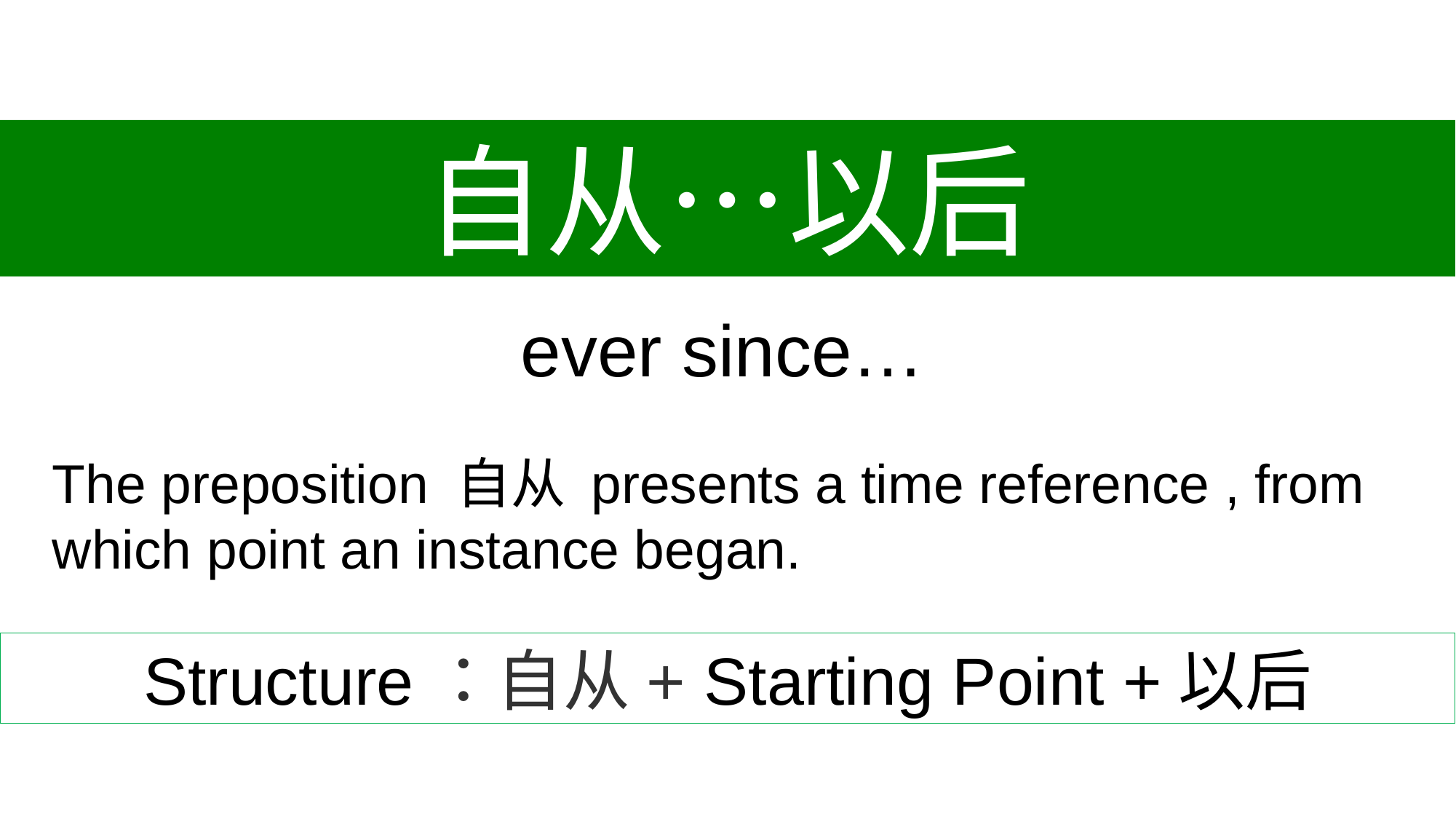

自从…以后
ever since…
The preposition 自从 presents a time reference , from which point an instance began.
Structure：自从+ Starting Point +以后